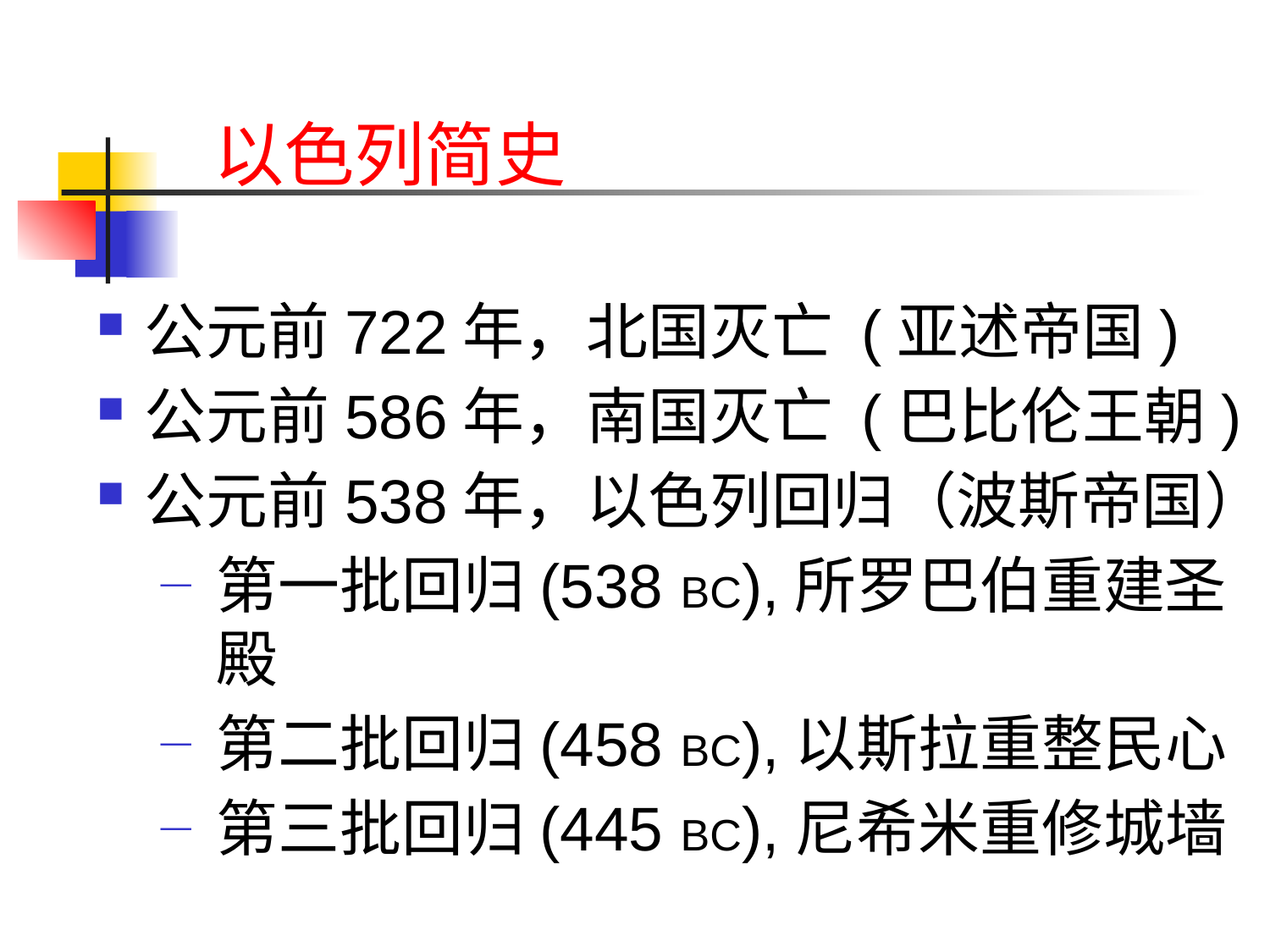

# 以色列简史
公元前722年，北国灭亡 (亚述帝国)
公元前586年，南国灭亡 (巴比伦王朝)
公元前538年，以色列回归（波斯帝国）
第一批回归(538 BC),所罗巴伯重建圣殿
第二批回归(458 BC),以斯拉重整民心
第三批回归(445 BC),尼希米重修城墙